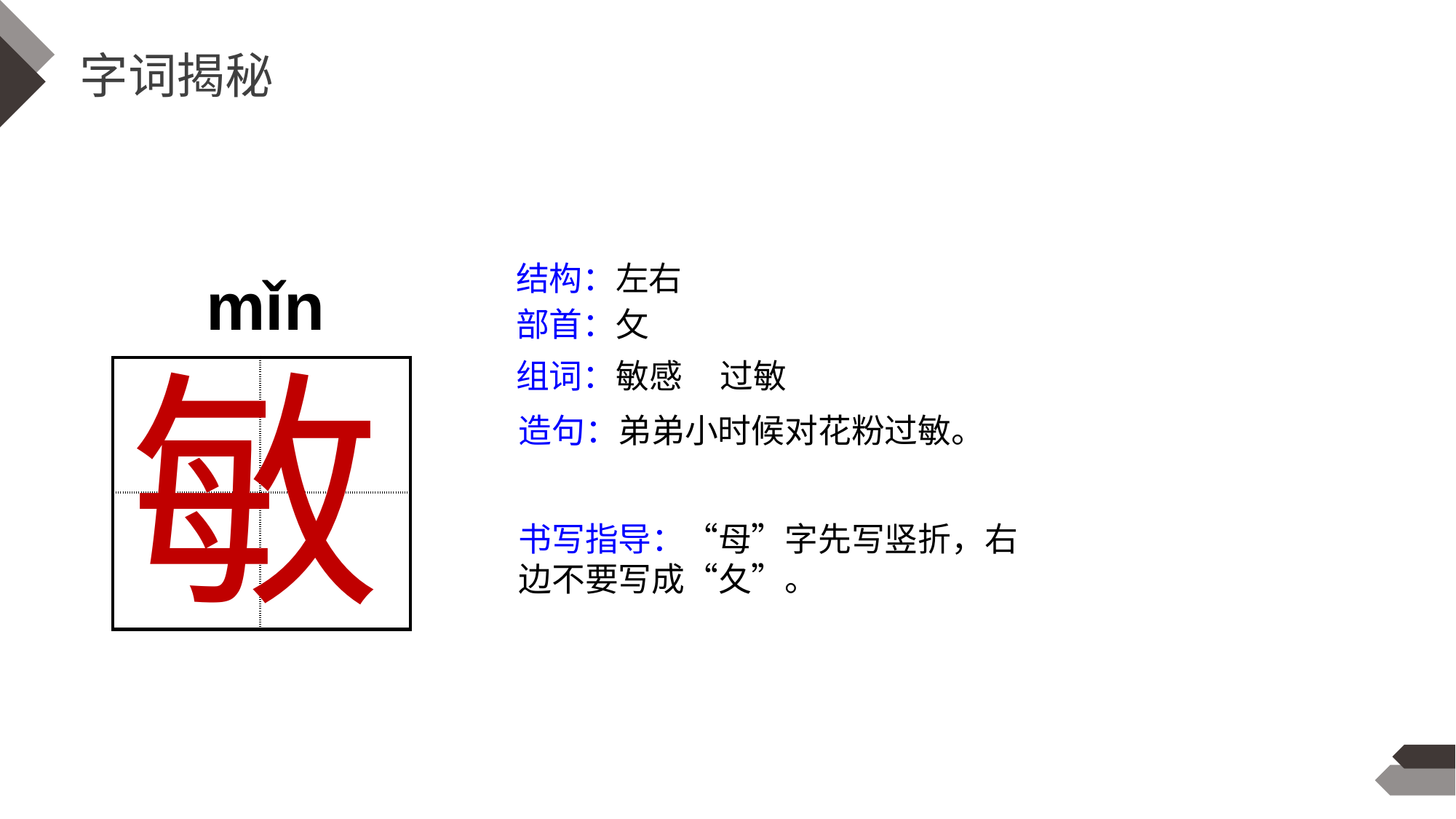

字词揭秘
结构：左右
mǐn
部首：攵
敏
组词：敏感     过敏
|  |  |
| --- | --- |
|  |  |
造句：弟弟小时候对花粉过敏。

书写指导：“母”字先写竖折，右边不要写成“夂”。